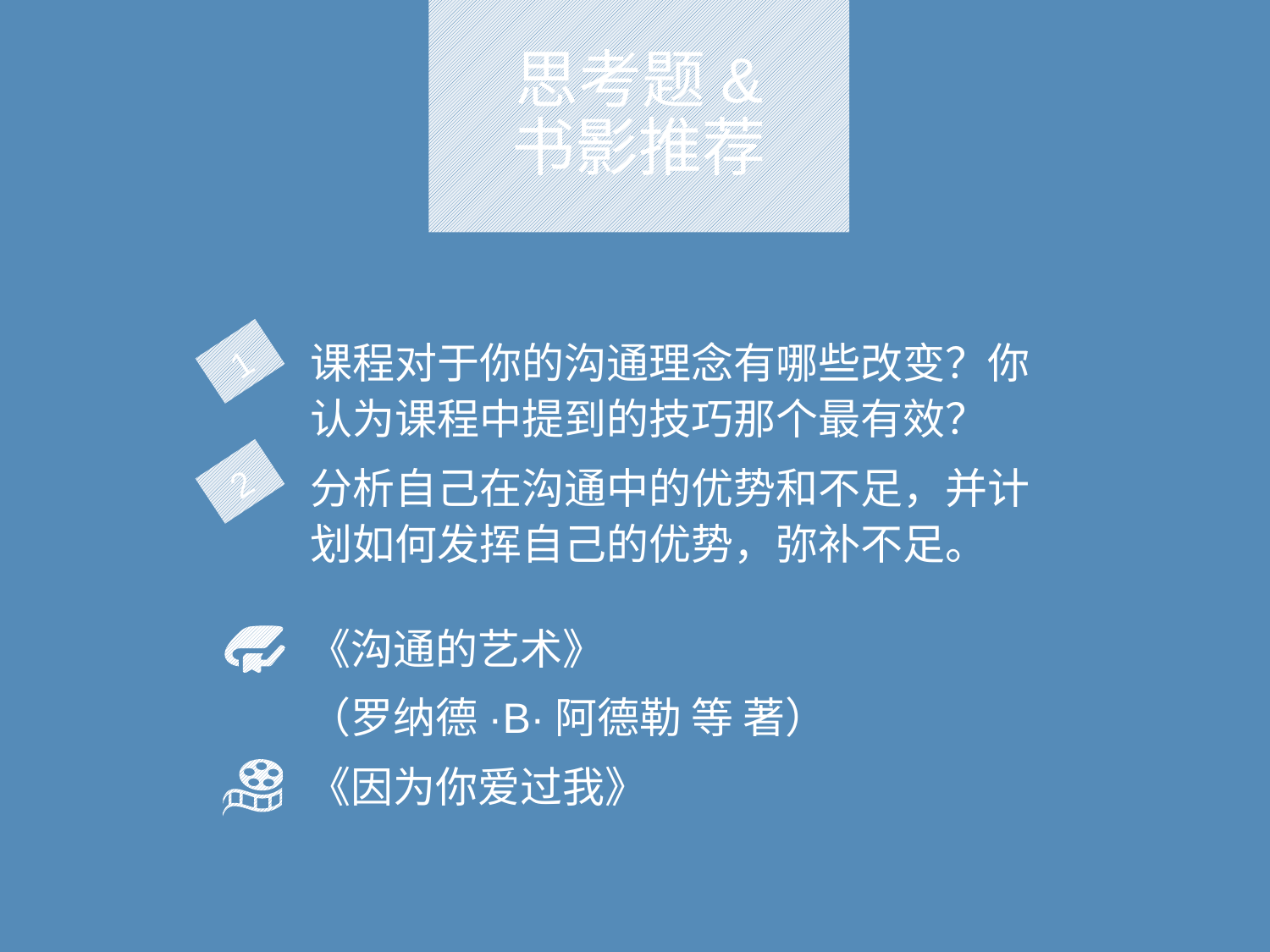

# 思考题& 书影推荐
课程对于你的沟通理念有哪些改变？你认为课程中提到的技巧那个最有效？
分析自己在沟通中的优势和不足，并计划如何发挥自己的优势，弥补不足。
1
2
《沟通的艺术》
（罗纳德·B·阿德勒 等 著）
《因为你爱过我》